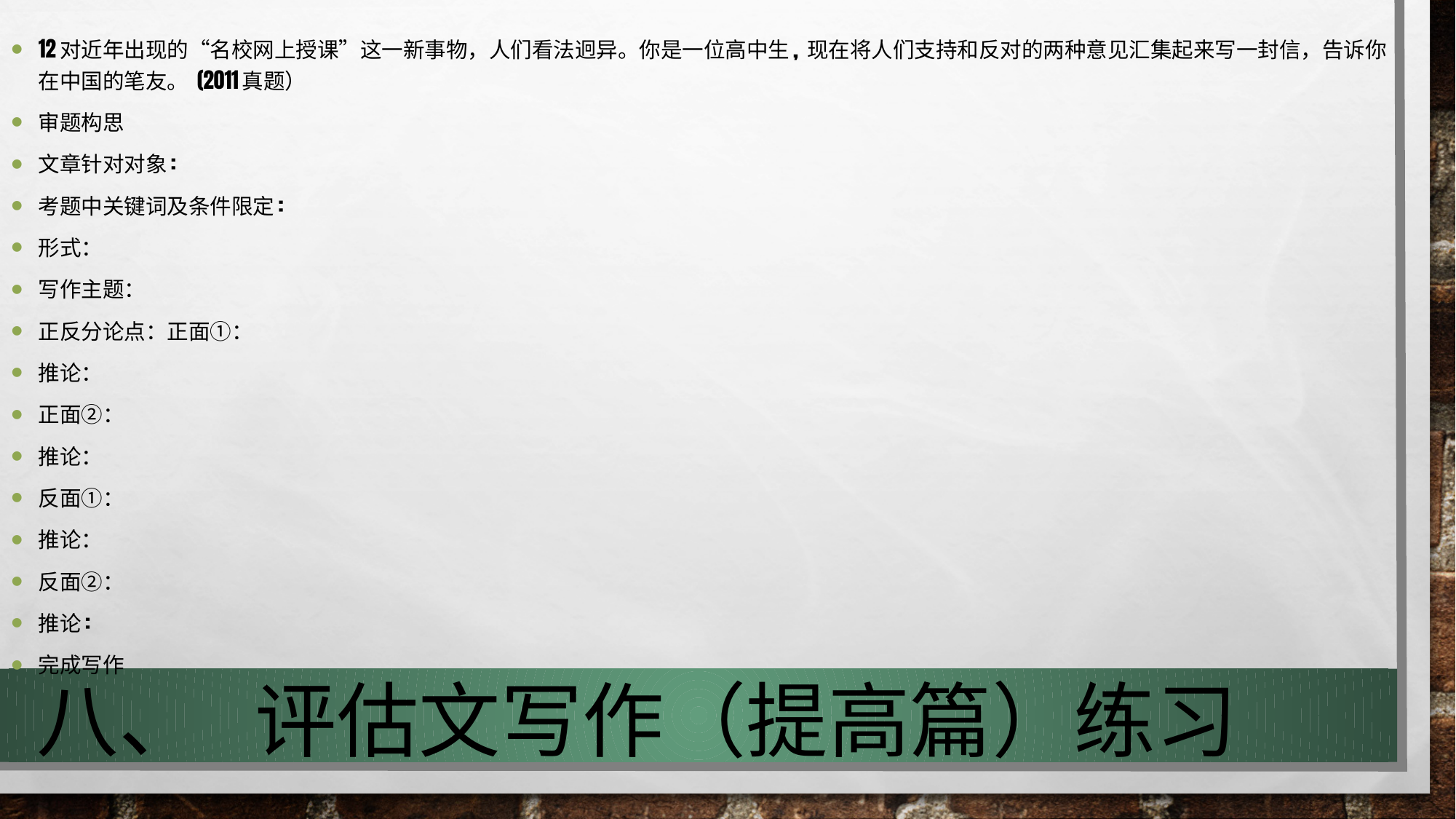

12对近年出现的“名校网上授课”这一新事物，人们看法迥异。你是一位高中生, 现在将人们支持和反对的两种意见汇集起来写一封信，告诉你在中国的笔友。 (2011真题）
审题构思
文章针对对象:
考题中关键词及条件限定:
形式：
写作主题：
正反分论点：正面①：
推论：
正面②：
推论：
反面①：
推论：
反面②：
推论:
完成写作
# 八、	评估文写作（提高篇）练习